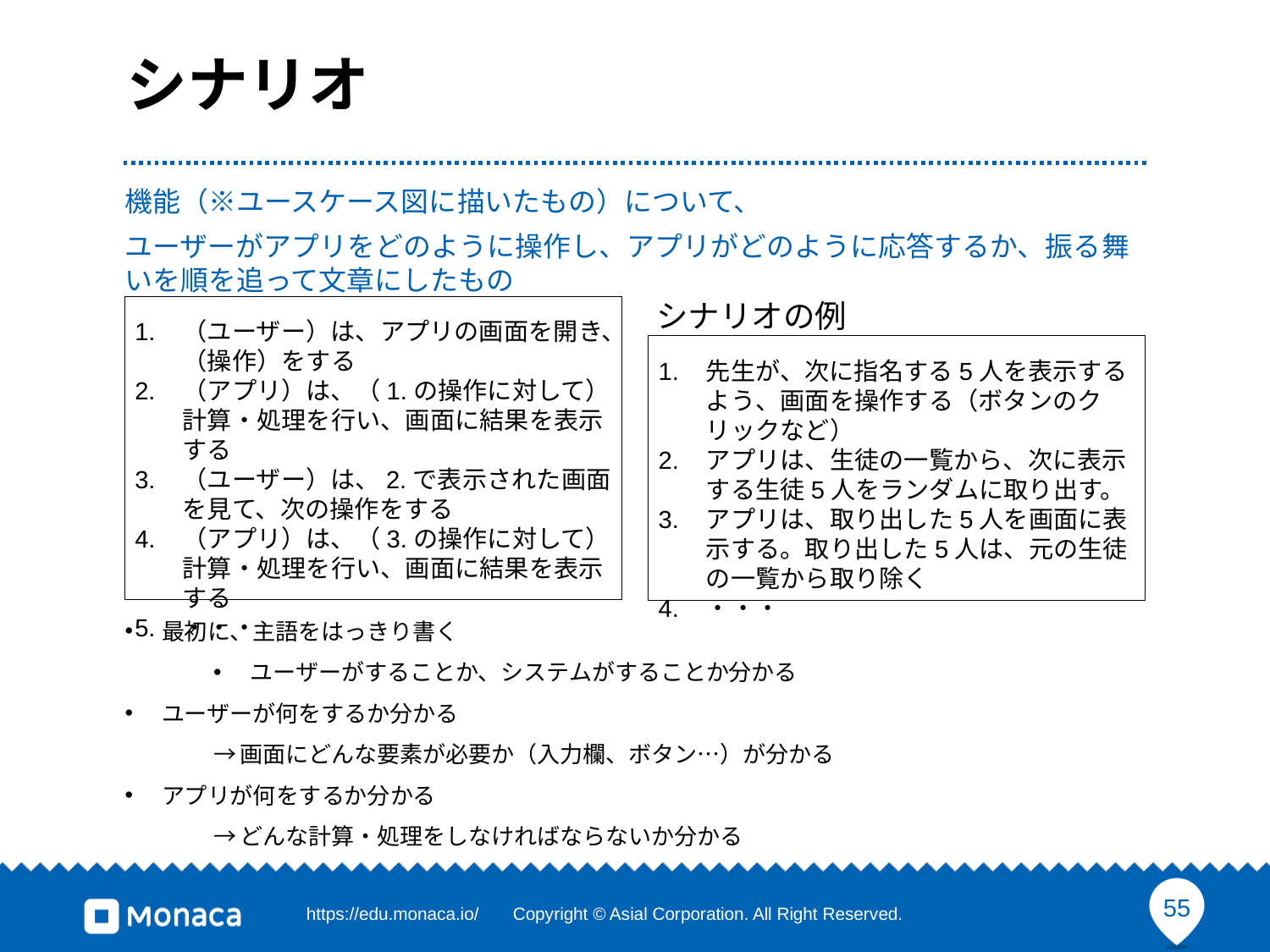

# シナリオ
機能（※ユースケース図に描いたもの）について、
ユーザーがアプリをどのように操作し、アプリがどのように応答するか、振る舞いを順を追って文章にしたもの

最初に、主語をはっきり書く
ユーザーがすることか、システムがすることか分かる
ユーザーが何をするか分かる
→画面にどんな要素が必要か（入力欄、ボタン…）が分かる
アプリが何をするか分かる
→どんな計算・処理をしなければならないか分かる
（ユーザー）は、アプリの画面を開き、（操作）をする
（アプリ）は、（1.の操作に対して）計算・処理を行い、画面に結果を表示する
（ユーザー）は、2.で表示された画面を見て、次の操作をする
（アプリ）は、（3.の操作に対して）計算・処理を行い、画面に結果を表示する
・・・
シナリオの例
先生が、次に指名する5人を表示するよう、画面を操作する（ボタンのクリックなど）
アプリは、生徒の一覧から、次に表示する生徒5人をランダムに取り出す。
アプリは、取り出した5人を画面に表示する。取り出した5人は、元の生徒の一覧から取り除く
・・・